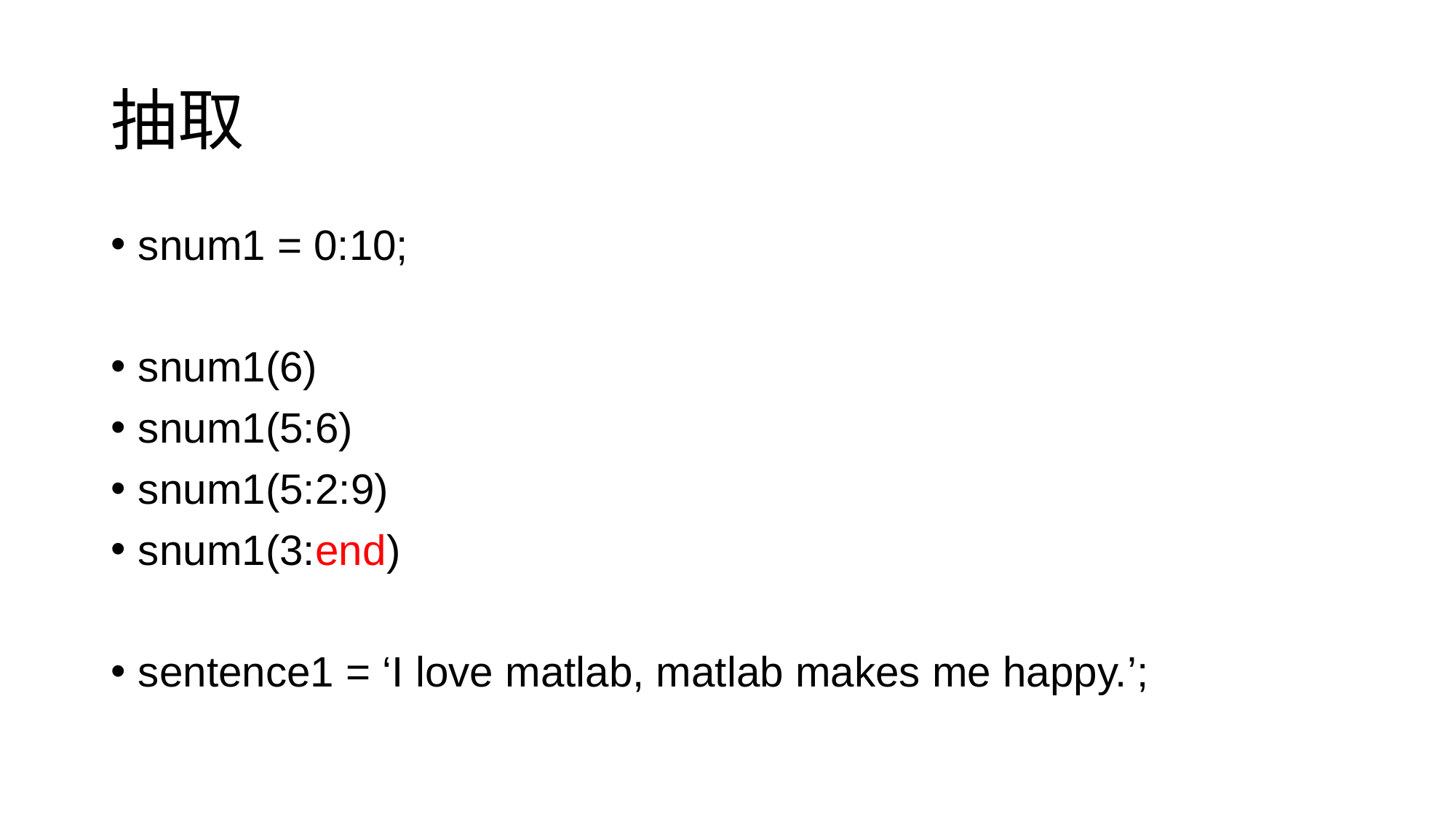

# 抽取
snum1 = 0:10;

snum1(6)
snum1(5:6)
snum1(5:2:9)
snum1(3:end)

sentence1 = ‘I love matlab, matlab makes me happy.’;